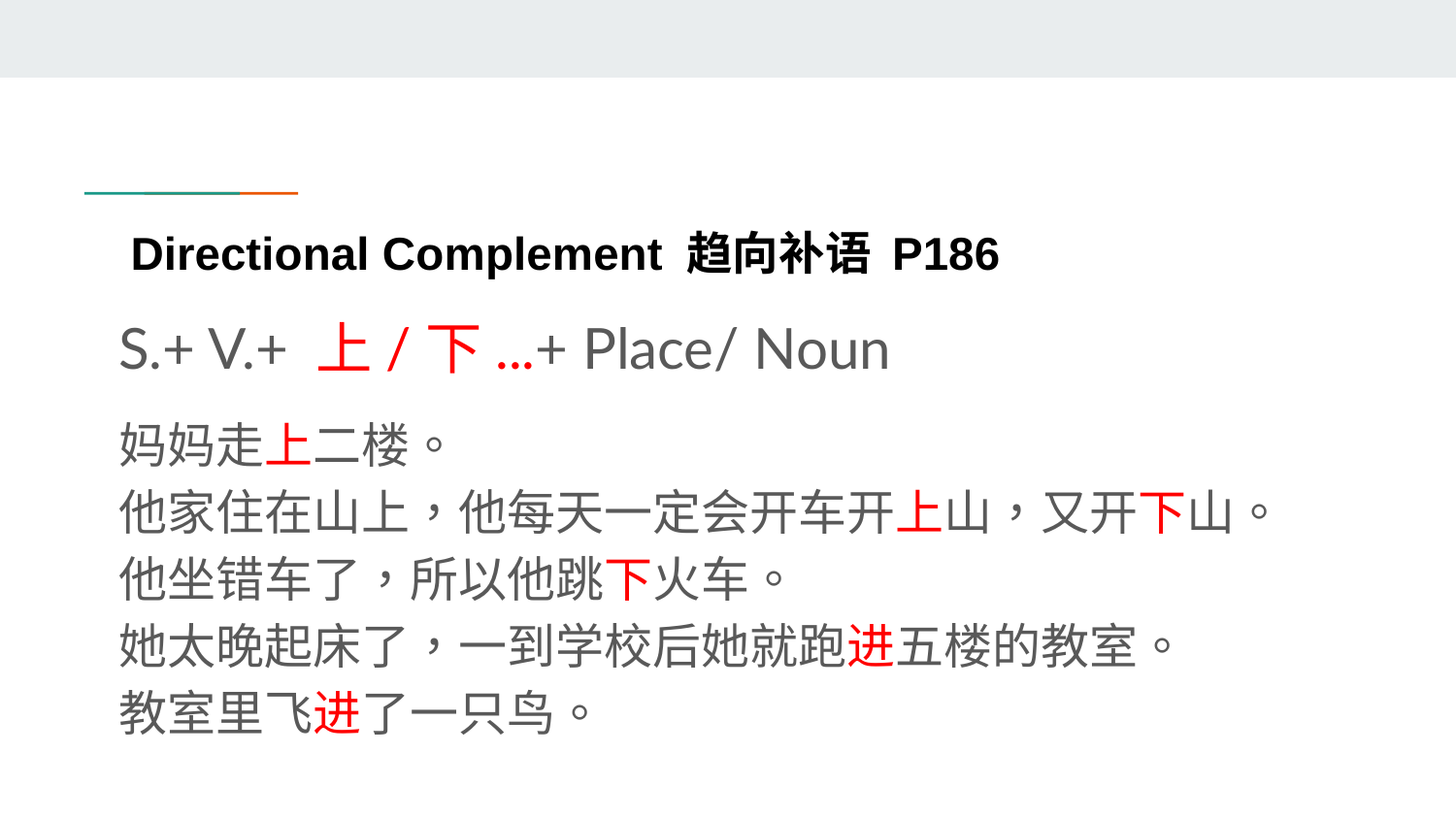

# Directional Complement 趋向补语 P186
S.+ V.+ 上/下...+ Place/ Noun
妈妈走上二楼。
他家住在山上，他每天一定会开车开上山，又开下山。
他坐错车了，所以他跳下火车。
她太晚起床了，一到学校后她就跑进五楼的教室。
教室里飞进了一只鸟。